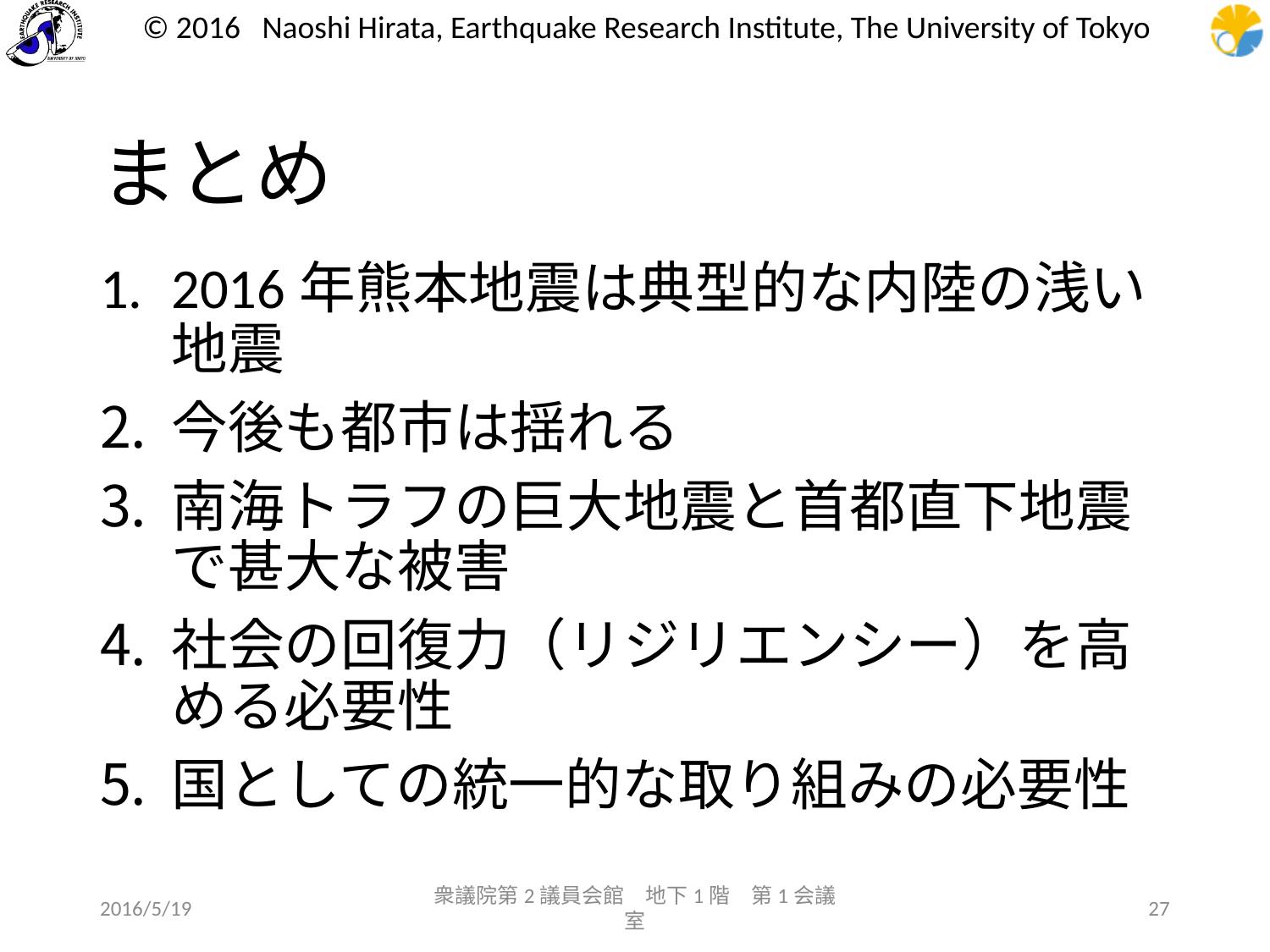

# まとめ
2016年熊本地震は典型的な内陸の浅い地震
今後も都市は揺れる
南海トラフの巨大地震と首都直下地震で甚大な被害
社会の回復力（リジリエンシー）を高める必要性
国としての統一的な取り組みの必要性
2016/5/19
衆議院第2議員会館　地下1階　第1会議室
27